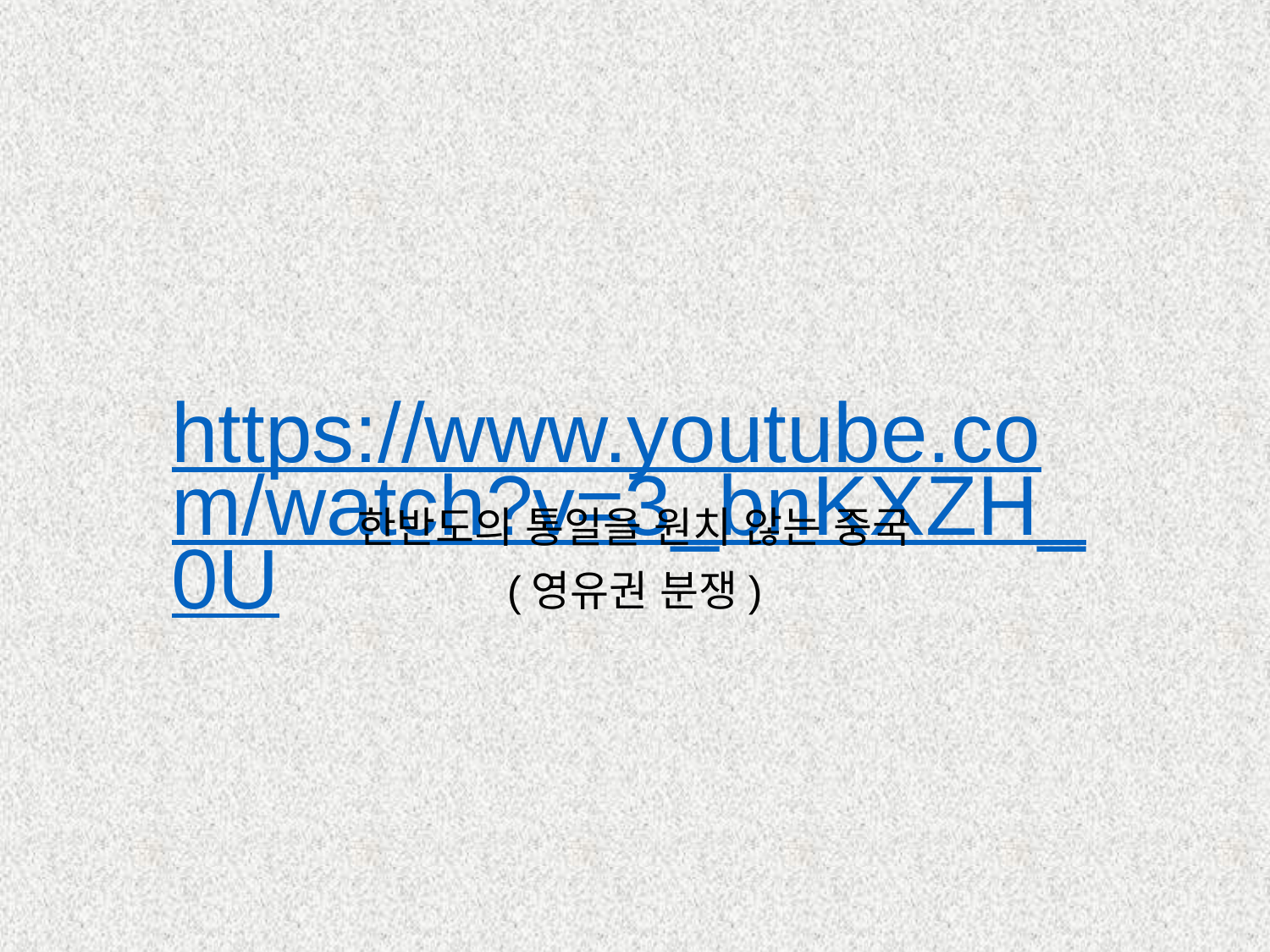

# https://www.youtube.com/watch?v=3_bnKXZH_0U
한반도의 통일을 원치 않는 중국
(영유권 분쟁)